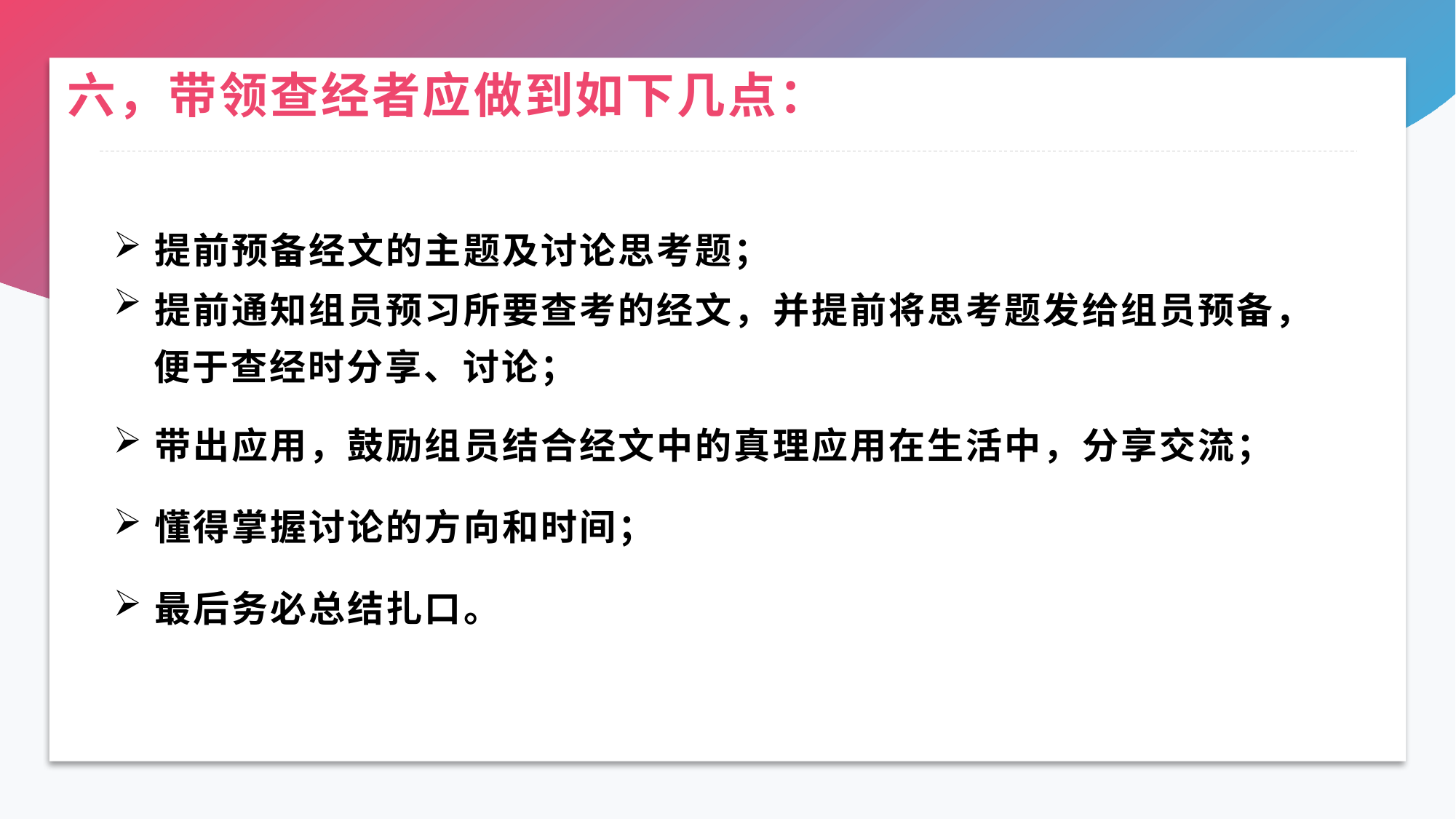

# 六，带领查经者应做到如下几点：

提前预备经文的主题及讨论思考题；
提前通知组员预习所要查考的经文，并提前将思考题发给组员预备，
   便于查经时分享、讨论；
带出应用，鼓励组员结合经文中的真理应用在生活中，分享交流；
懂得掌握讨论的方向和时间；
最后务必总结扎口。